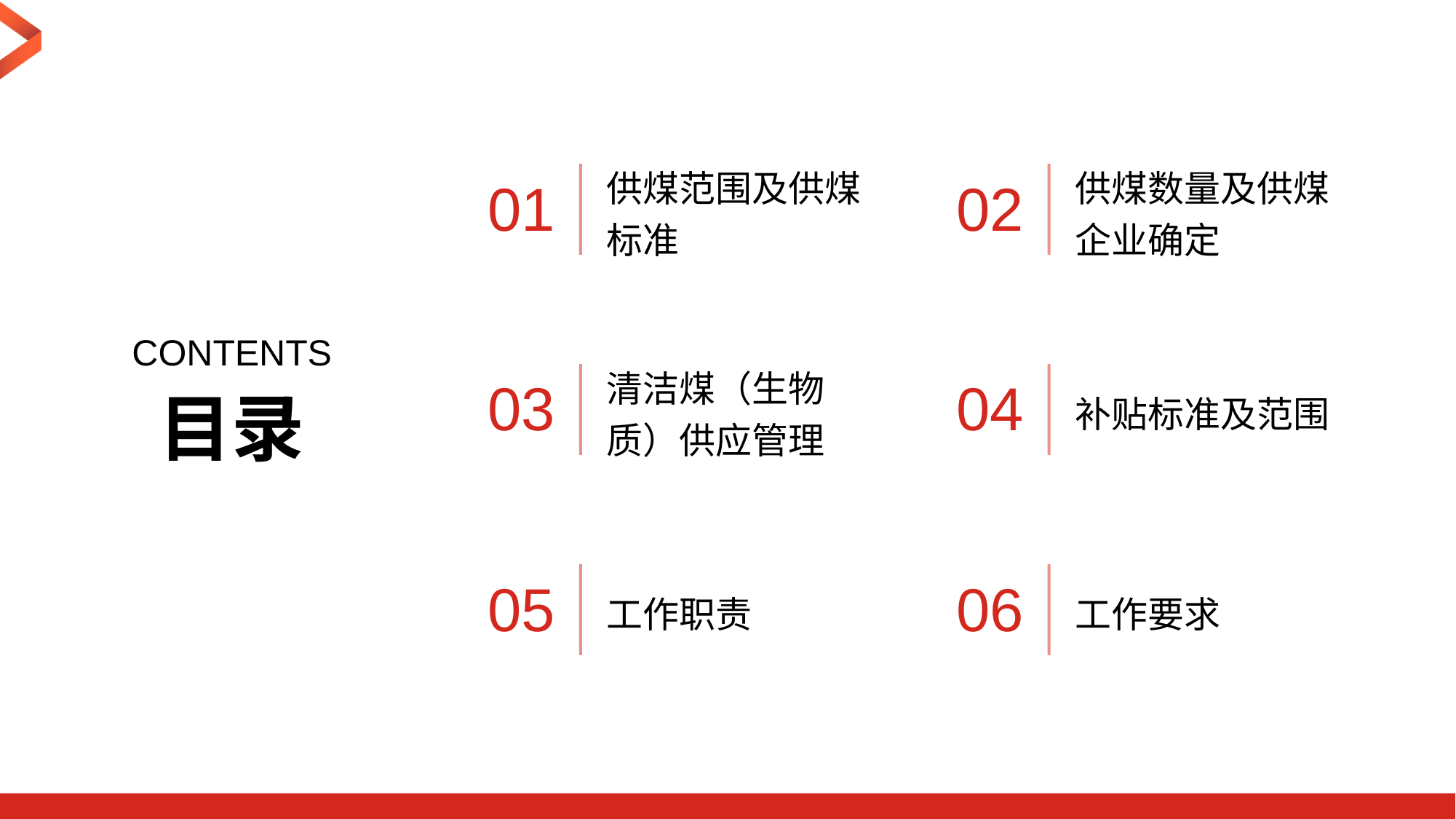

供煤范围及供煤标准
供煤数量及供煤企业确定

01
02
CONTENTS
清洁煤（生物质）供应管理
补贴标准及范围

03
04
目录
工作职责
工作要求

05
06